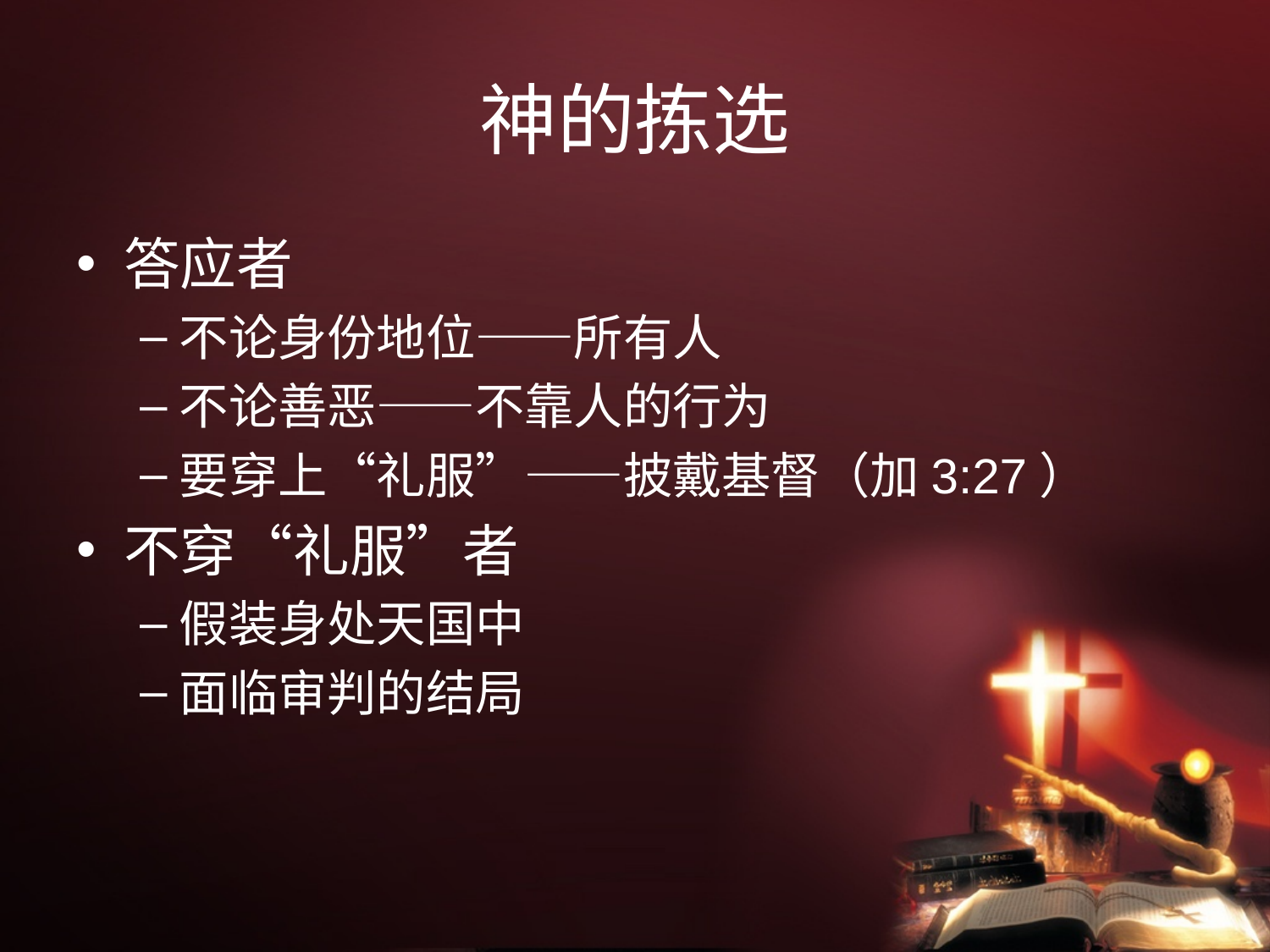

# 神的拣选
答应者
不论身份地位——所有人
不论善恶——不靠人的行为
要穿上“礼服”——披戴基督（加3:27）
不穿“礼服”者
假装身处天国中
面临审判的结局